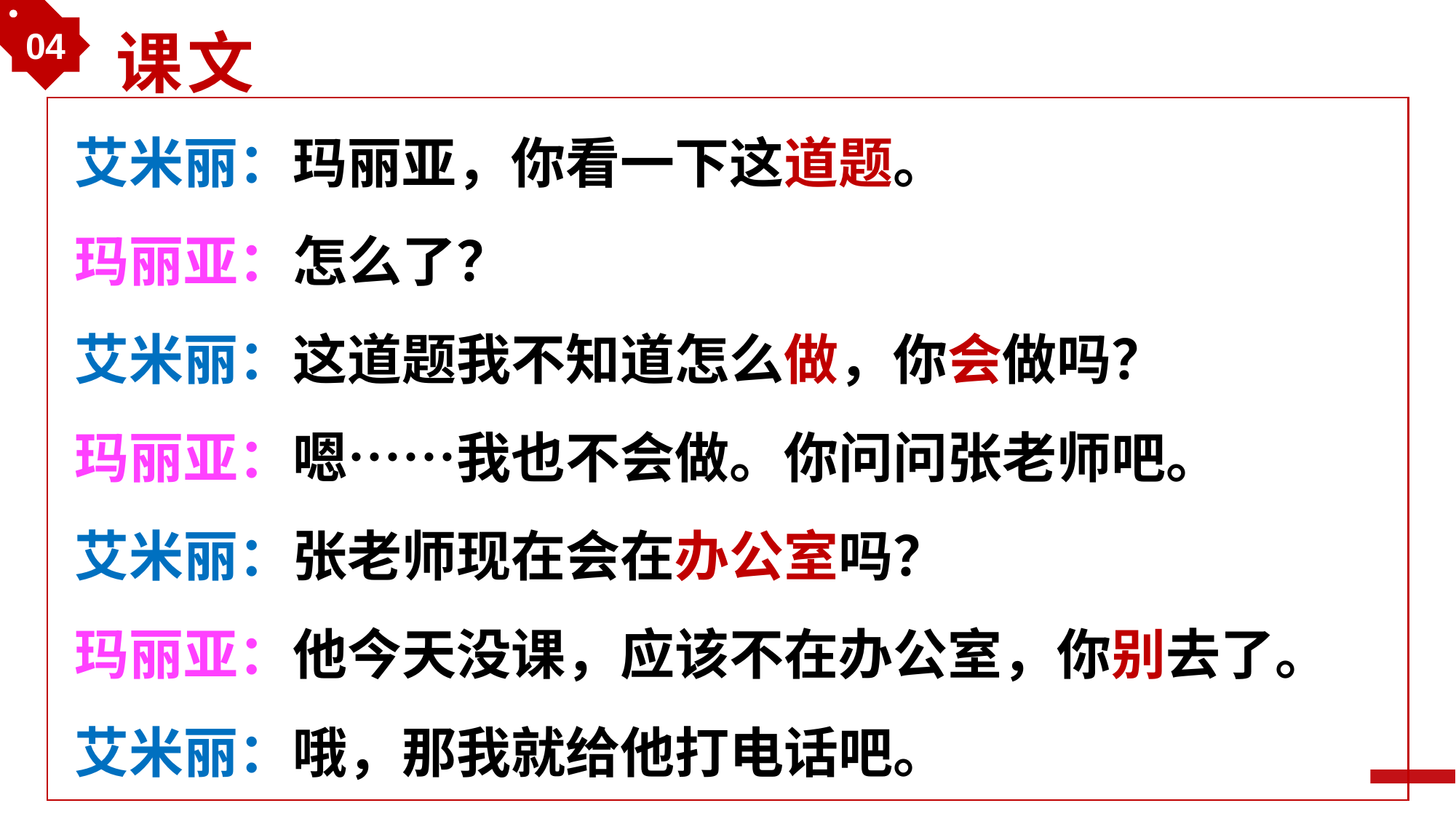

04
课文
艾米丽：玛丽亚，你看一下这道题。
玛丽亚：怎么了？
艾米丽：这道题我不知道怎么做，你会做吗？
玛丽亚：嗯……我也不会做。你问问张老师吧。
艾米丽：张老师现在会在办公室吗？
玛丽亚：他今天没课，应该不在办公室，你别去了。
艾米丽：哦，那我就给他打电话吧。